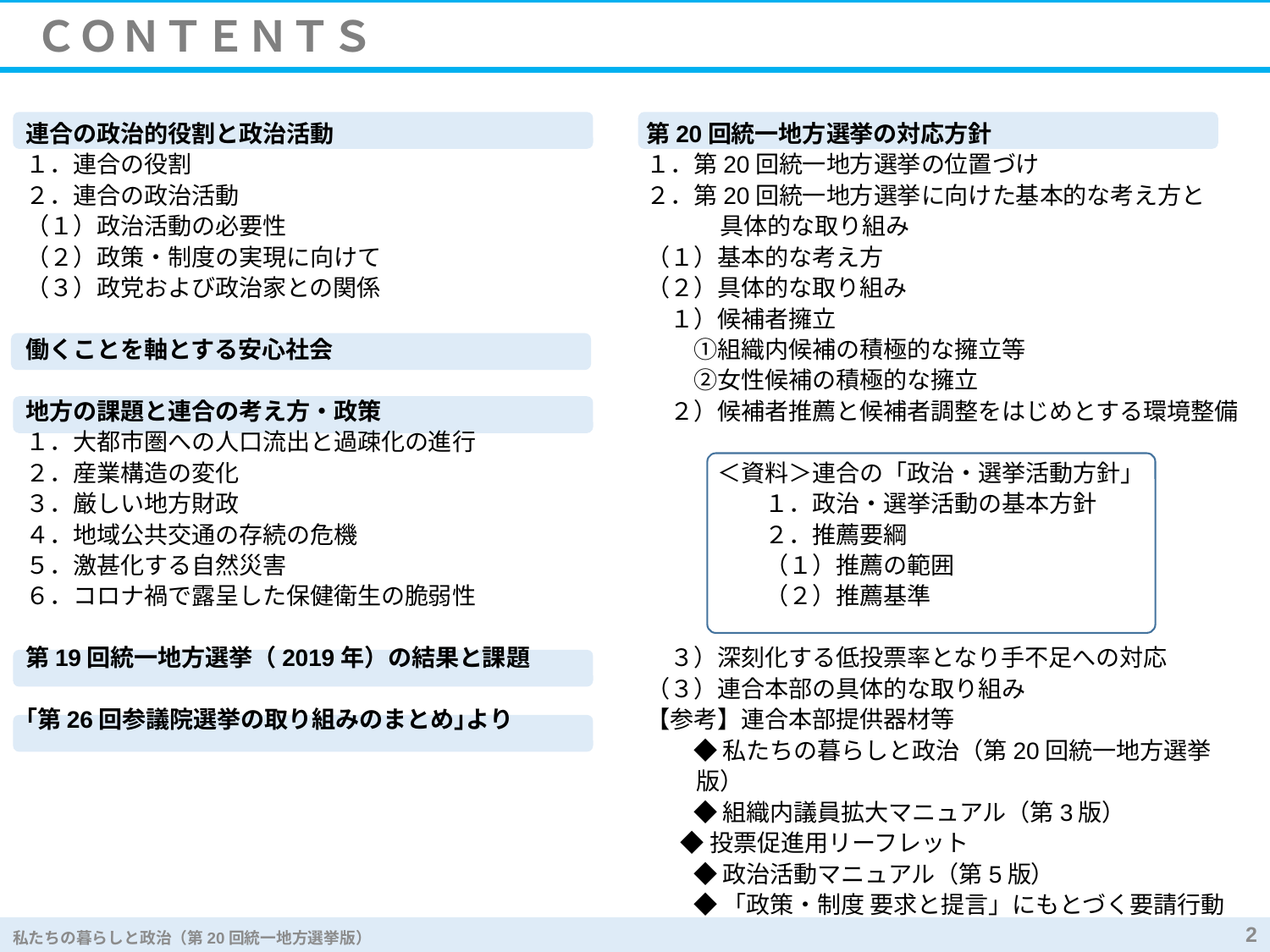

ＣＯＮＴＥＮＴＳ
連合の政治的役割と政治活動
１．連合の役割
２．連合の政治活動
（１）政治活動の必要性
（２）政策・制度の実現に向けて
（３）政党および政治家との関係

働くことを軸とする安心社会

地方の課題と連合の考え方・政策
１．大都市圏への人口流出と過疎化の進行
２．産業構造の変化
３．厳しい地方財政
４．地域公共交通の存続の危機
５．激甚化する自然災害
６．コロナ禍で露呈した保健衛生の脆弱性

第19回統一地方選挙（2019年）の結果と課題

｢第26回参議院選挙の取り組みのまとめ｣より

第20回統一地方選挙の対応方針
１．第20回統一地方選挙の位置づけ
２．第20回統一地方選挙に向けた基本的な考え方と　　　具体的な取り組み
（１）基本的な考え方
（２）具体的な取り組み
　１）候補者擁立
　　①組織内候補の積極的な擁立等
　　②女性候補の積極的な擁立
　２）候補者推薦と候補者調整をはじめとする環境整備

　　　＜資料＞連合の「政治・選挙活動方針」
　　　　　１．政治・選挙活動の基本方針
　　　　　２．推薦要綱
　　　　　（１）推薦の範囲
　　　　　（２）推薦基準

　３）深刻化する低投票率となり手不足への対応
（３）連合本部の具体的な取り組み
【参考】連合本部提供器材等
　　◆ 私たちの暮らしと政治（第20回統一地方選挙版）
　　◆ 組織内議員拡大マニュアル（第3版）
　  ◆ 投票促進用リーフレット
　　◆ 政治活動マニュアル（第5版）
　　◆ 「政策・制度 要求と提言」にもとづく要請行動

2
私たちの暮らしと政治（第20回統一地方選挙版）